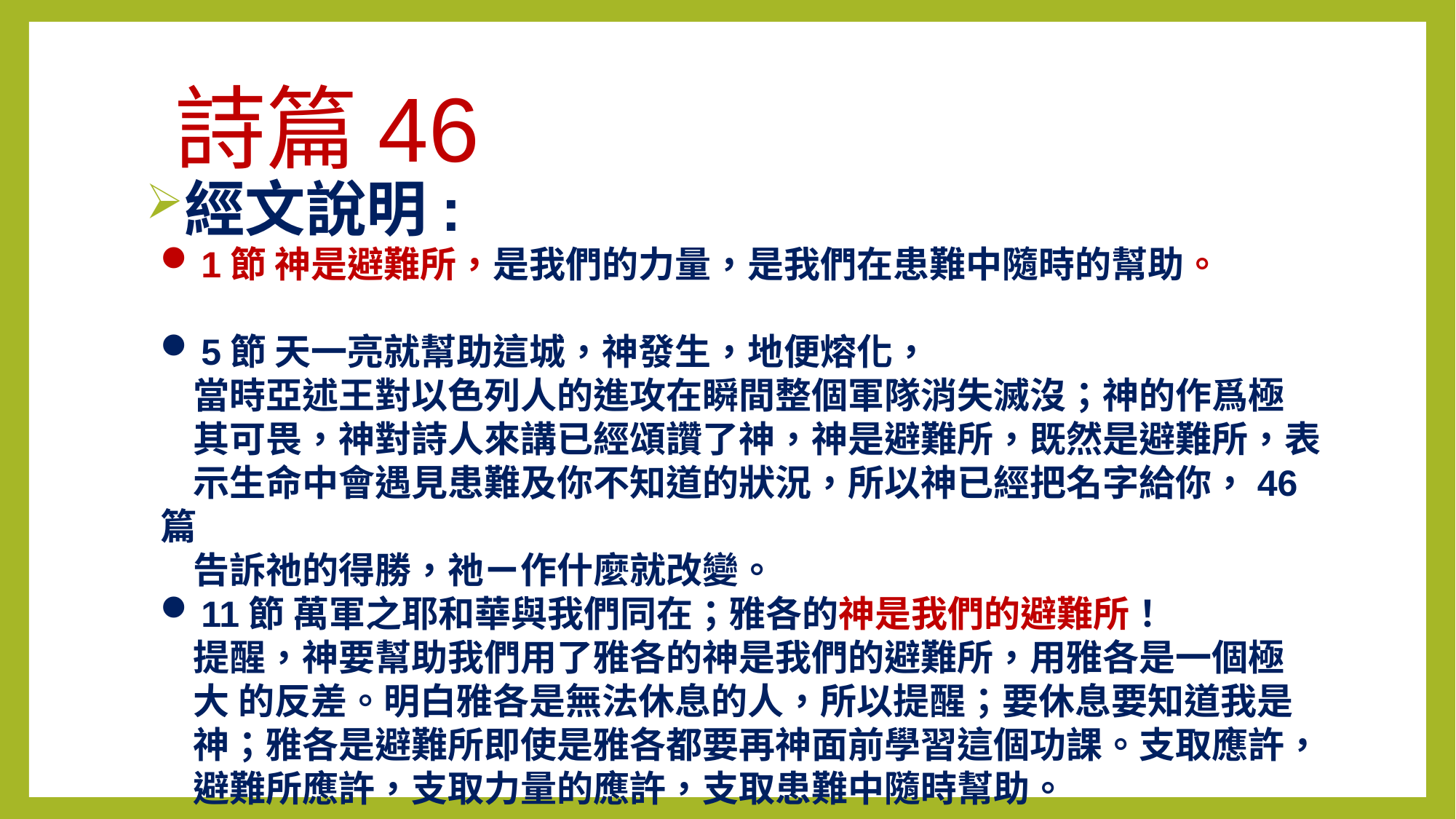

# 詩篇46
經文說明:
1節 神是避難所，是我們的力量，是我們在患難中隨時的幫助。

5節 天一亮就幫助這城，神發生，地便熔化，
   當時亞述王對以色列人的進攻在瞬間整個軍隊消失滅沒；神的作爲極
   其可畏，神對詩人來講已經頌讚了神，神是避難所，既然是避難所，表
   示生命中會遇見患難及你不知道的狀況，所以神已經把名字給你，46篇
   告訴祂的得勝，祂ㄧ作什麼就改變。
11節 萬軍之耶和華與我們同在；雅各的神是我們的避難所！
   提醒，神要幫助我們用了雅各的神是我們的避難所，用雅各是一個極
   大 的反差。明白雅各是無法休息的人，所以提醒；要休息要知道我是
   神；雅各是避難所即使是雅各都要再神面前學習這個功課。支取應許，
   避難所應許，支取力量的應許，支取患難中隨時幫助。